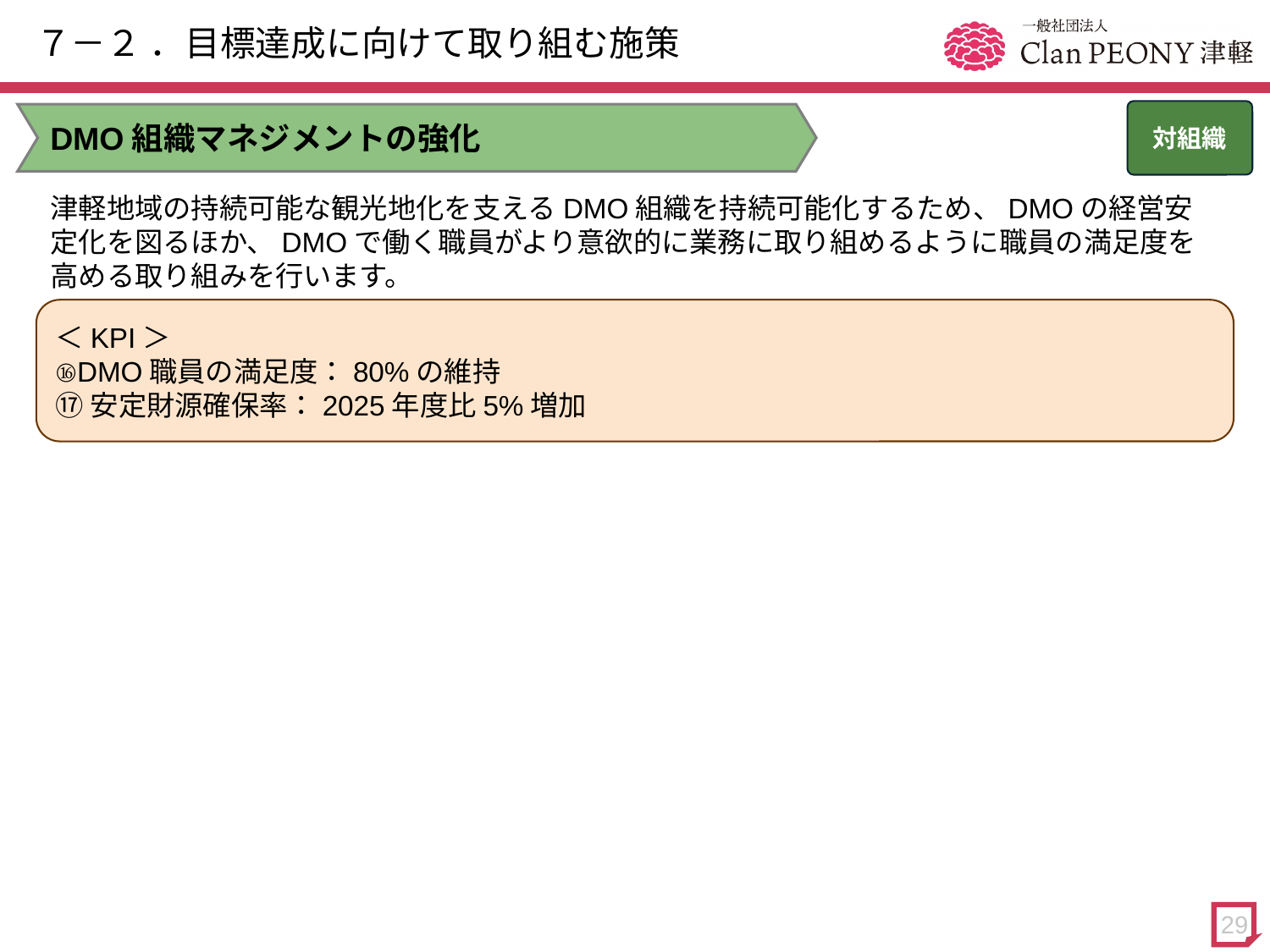

# ７－２ ．目標達成に向けて取り組む施策
対組織

DMO組織マネジメントの強化
津軽地域の持続可能な観光地化を支えるDMO組織を持続可能化するため、DMOの経営安定化を図るほか、DMOで働く職員がより意欲的に業務に取り組めるように職員の満足度を高める取り組みを行います。
＜KPI＞
⑯DMO職員の満足度：80%の維持
⑰安定財源確保率：2025年度比5%増加
29